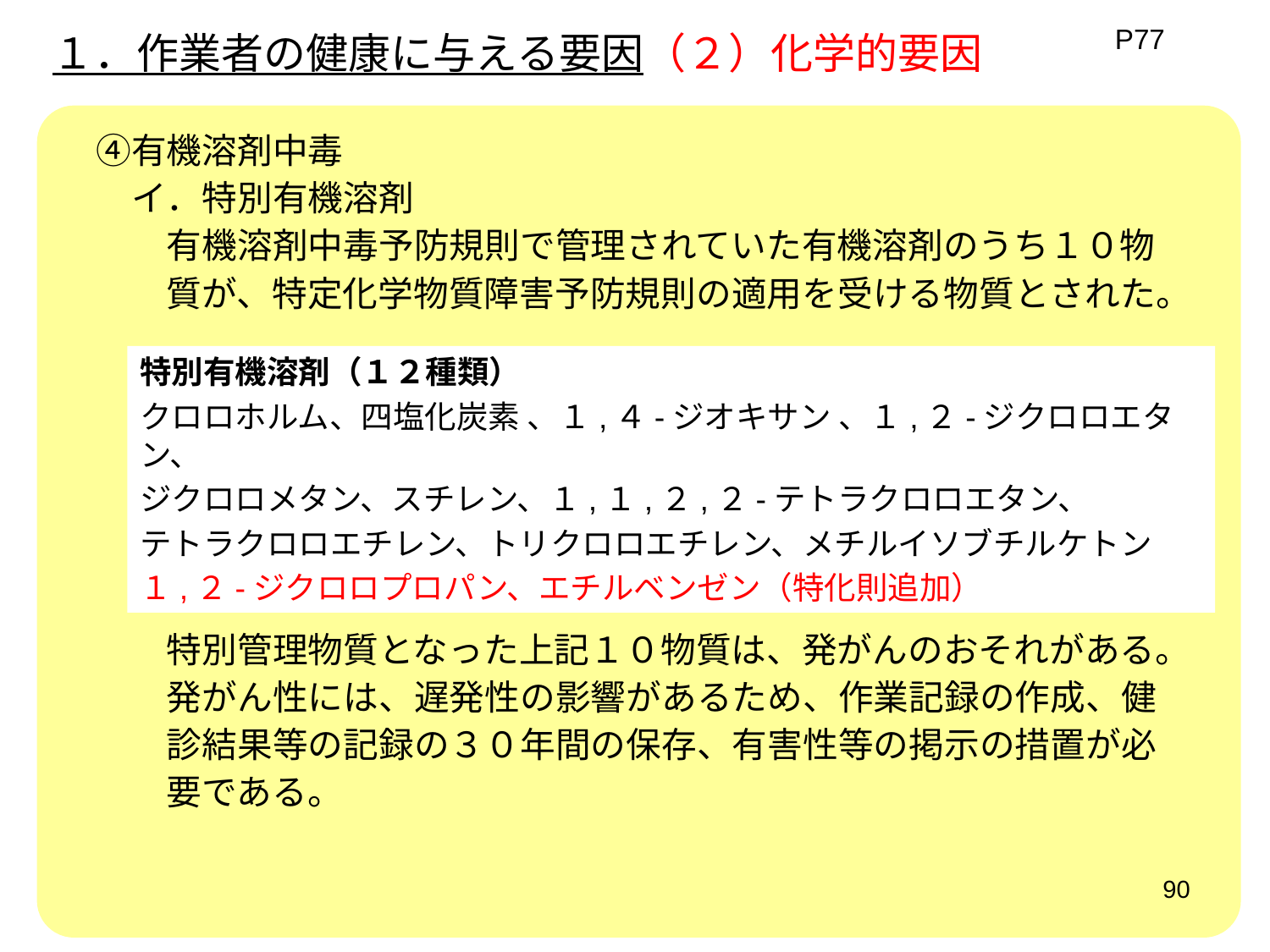

P77
１．作業者の健康に与える要因（２）化学的要因
　④有機溶剤中毒
　　イ．特別有機溶剤
　　　有機溶剤中毒予防規則で管理されていた有機溶剤のうち１０物
　　　質が、特定化学物質障害予防規則の適用を受ける物質とされた。

　　　特別管理物質となった上記１０物質は、発がんのおそれがある。
　　　発がん性には、遅発性の影響があるため、作業記録の作成、健
　　　診結果等の記録の３０年間の保存、有害性等の掲示の措置が必
　　　要である。

特別有機溶剤（１２種類）
クロロホルム、四塩化炭素 、１,４-ジオキサン 、１,２-ジクロロエタン、
ジクロロメタン、スチレン、１,１,２,２-テトラクロロエタン、
テトラクロロエチレン、トリクロロエチレン、メチルイソブチルケトン
１,２-ジクロロプロパン、エチルベンゼン（特化則追加）
90